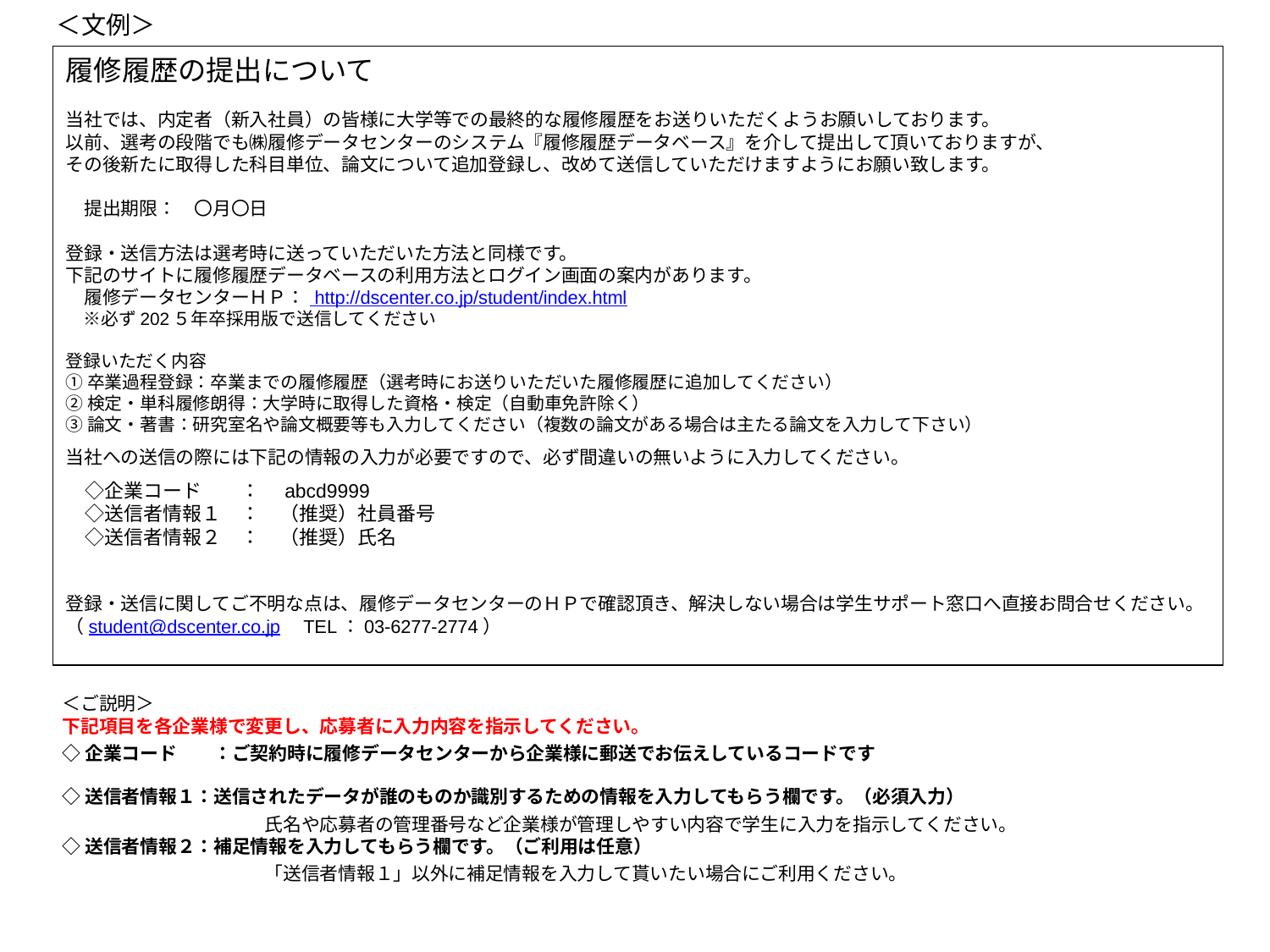

＜文例＞
履修履歴の提出について

当社では、内定者（新入社員）の皆様に大学等での最終的な履修履歴をお送りいただくようお願いしております。
以前、選考の段階でも㈱履修データセンターのシステム『履修履歴データベース』を介して提出して頂いておりますが、
その後新たに取得した科目単位、論文について追加登録し、改めて送信していただけますようにお願い致します。

　提出期限：　〇月〇日

登録・送信方法は選考時に送っていただいた方法と同様です。
下記のサイトに履修履歴データベースの利用方法とログイン画面の案内があります。
　履修データセンターＨＰ： http://dscenter.co.jp/student/index.html
　※必ず202５年卒採用版で送信してください

登録いただく内容
①卒業過程登録：卒業までの履修履歴（選考時にお送りいただいた履修履歴に追加してください）
②検定・単科履修朗得：大学時に取得した資格・検定（自動車免許除く）
③論文・著書：研究室名や論文概要等も入力してください（複数の論文がある場合は主たる論文を入力して下さい）
当社への送信の際には下記の情報の入力が必要ですので、必ず間違いの無いように入力してください。
　◇企業コード　　：　abcd9999
　◇送信者情報１　：　（推奨）社員番号
　◇送信者情報２　：　（推奨）氏名
登録・送信に関してご不明な点は、履修データセンターのＨＰで確認頂き、解決しない場合は学生サポート窓口へ直接お問合せください。 （student@dscenter.co.jp　TEL：03-6277-2774）

＜ご説明＞
下記項目を各企業様で変更し、応募者に入力内容を指示してください。
◇企業コード　　：ご契約時に履修データセンターから企業様に郵送でお伝えしているコードです
◇送信者情報１：送信されたデータが誰のものか識別するための情報を入力してもらう欄です。（必須入力）
　　　　　　　　　　　氏名や応募者の管理番号など企業様が管理しやすい内容で学生に入力を指示してください。
◇送信者情報２：補足情報を入力してもらう欄です。（ご利用は任意）
　　　　　　　　　　　「送信者情報１」以外に補足情報を入力して貰いたい場合にご利用ください。